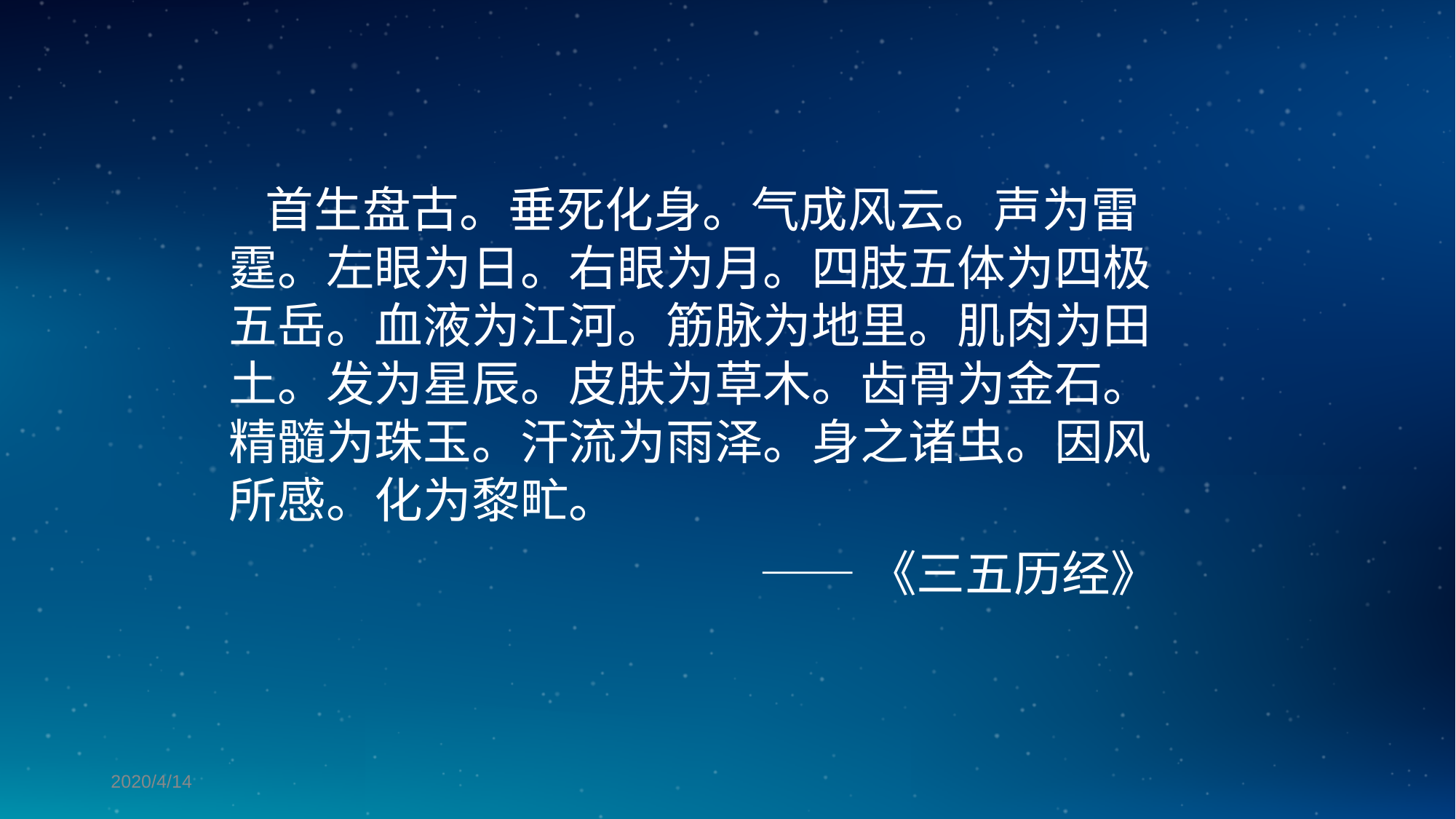

首生盘古。垂死化身。气成风云。声为雷霆。左眼为日。右眼为月。四肢五体为四极五岳。血液为江河。筋脉为地里。肌肉为田土。发为星辰。皮肤为草木。齿骨为金石。精髓为珠玉。汗流为雨泽。身之诸虫。因风所感。化为黎甿。
——《三五历经》
2020/4/14